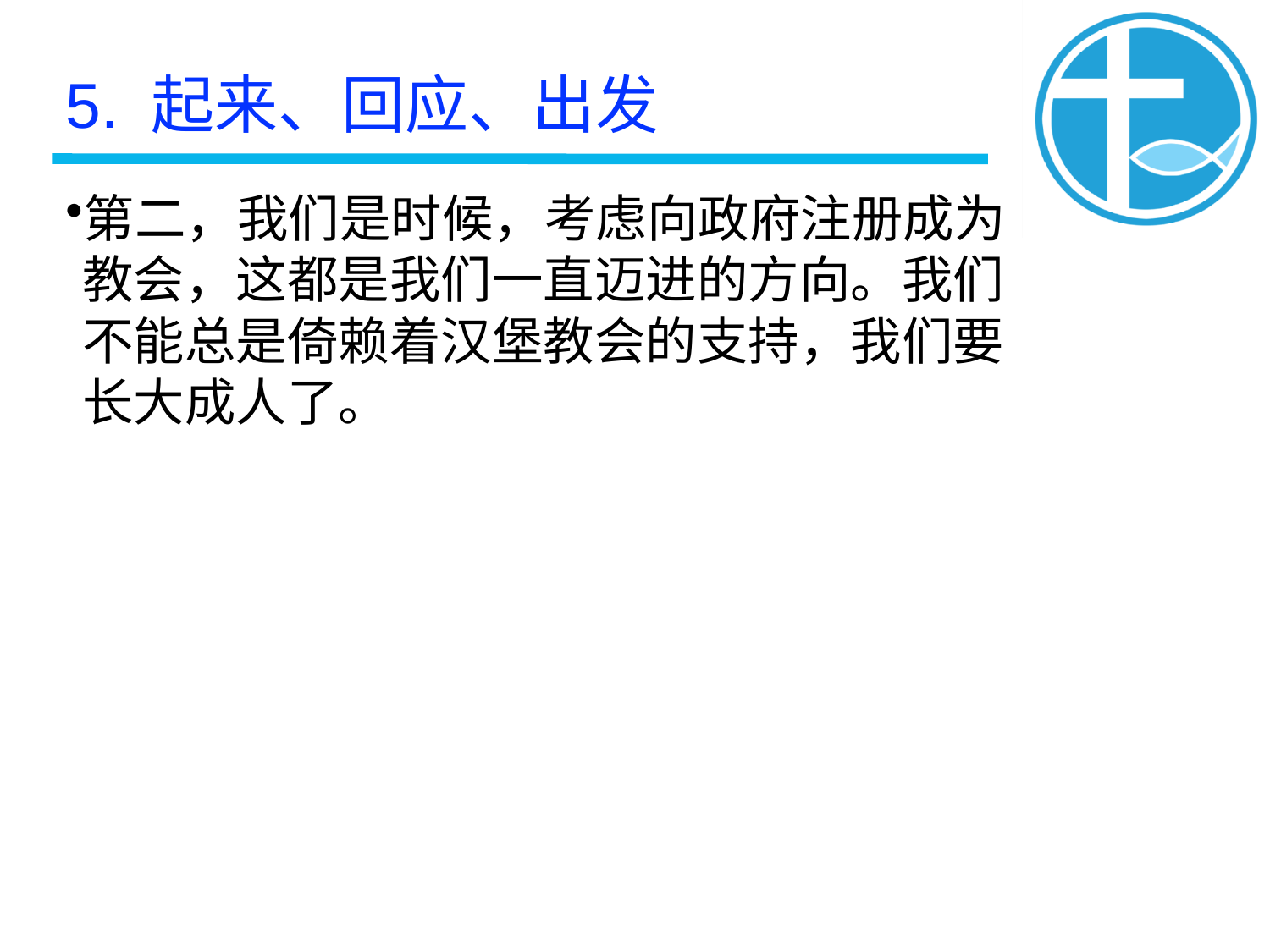

5. 起来、回应、出发
第二，我们是时候，考虑向政府注册成为教会，这都是我们一直迈进的方向。我们不能总是倚赖着汉堡教会的支持，我们要长大成人了。